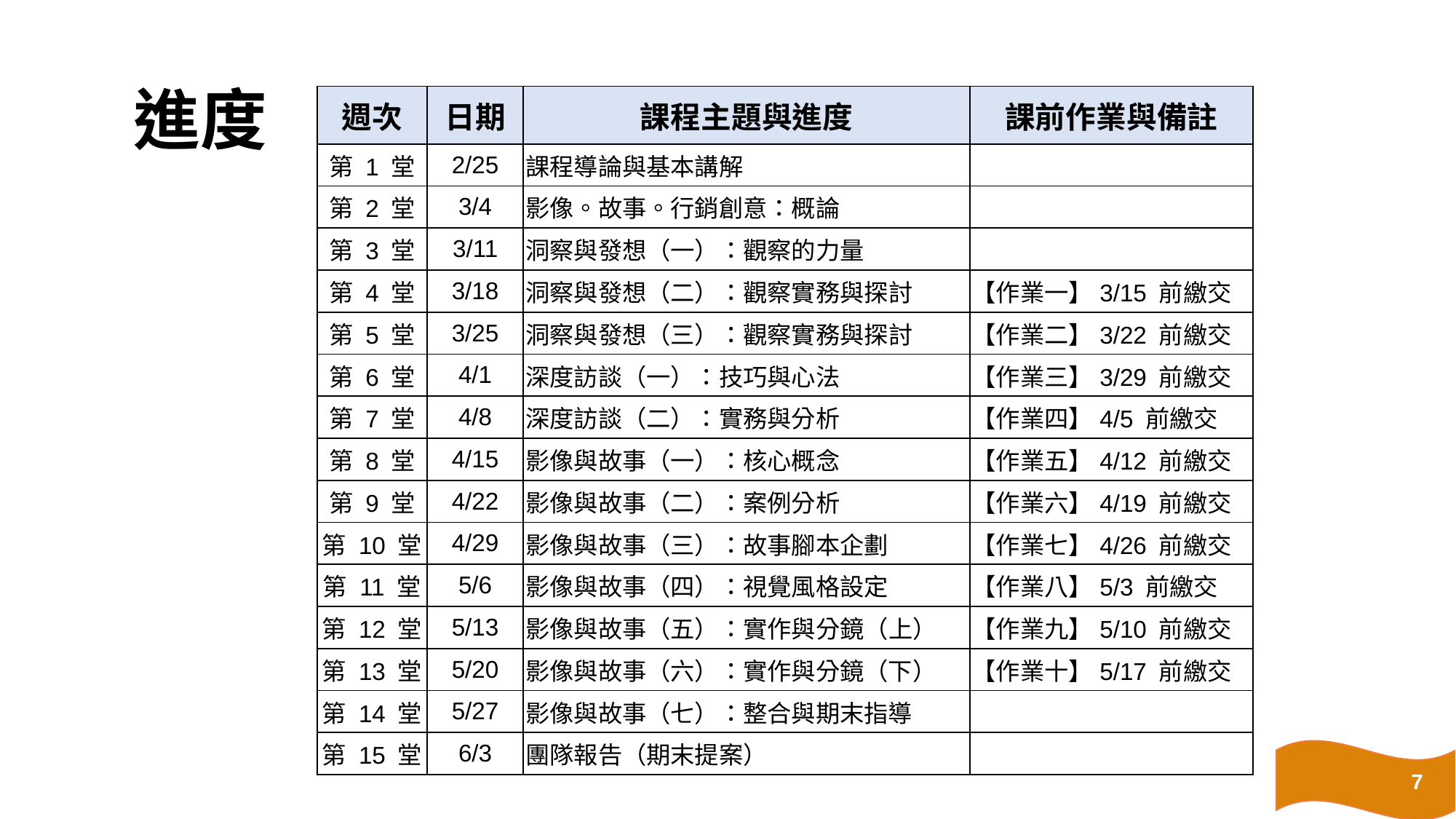

# 進度
| 週次 | 日期 | 課程主題與進度 | 課前作業與備註 |
| --- | --- | --- | --- |
| 第 1 堂 | 2/25 | 課程導論與基本講解 |  |
| 第 2 堂 | 3/4 | 影像。故事。行銷創意：概論 |  |
| 第 3 堂 | 3/11 | 洞察與發想（一）：觀察的力量 |  |
| 第 4 堂 | 3/18 | 洞察與發想（二）：觀察實務與探討 | 【作業一】3/15 前繳交 |
| 第 5 堂 | 3/25 | 洞察與發想（三）：觀察實務與探討 | 【作業二】3/22 前繳交 |
| 第 6 堂 | 4/1 | 深度訪談（一）：技巧與心法 | 【作業三】3/29 前繳交 |
| 第 7 堂 | 4/8 | 深度訪談（二）：實務與分析 | 【作業四】4/5 前繳交 |
| 第 8 堂 | 4/15 | 影像與故事（一）：核心概念 | 【作業五】4/12 前繳交 |
| 第 9 堂 | 4/22 | 影像與故事（二）：案例分析 | 【作業六】4/19 前繳交 |
| 第 10 堂 | 4/29 | 影像與故事（三）：故事腳本企劃 | 【作業七】4/26 前繳交 |
| 第 11 堂 | 5/6 | 影像與故事（四）：視覺風格設定 | 【作業八】5/3 前繳交 |
| 第 12 堂 | 5/13 | 影像與故事（五）：實作與分鏡（上） | 【作業九】5/10 前繳交 |
| 第 13 堂 | 5/20 | 影像與故事（六）：實作與分鏡（下） | 【作業十】5/17 前繳交 |
| 第 14 堂 | 5/27 | 影像與故事（七）：整合與期末指導 |  |
| 第 15 堂 | 6/3 | 團隊報告（期末提案） |  |
7